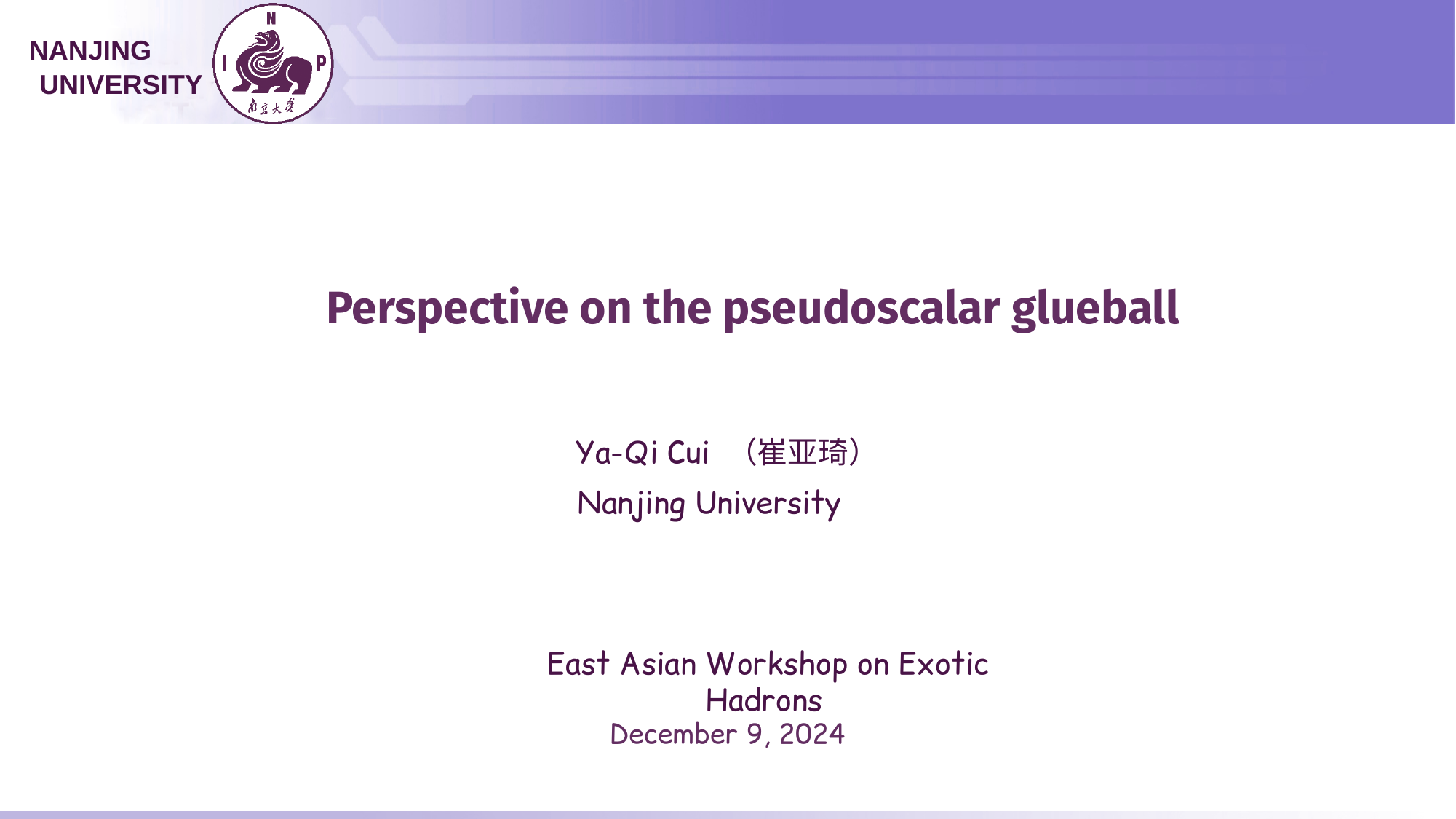

# Perspective on the pseudoscalar glueball
Ya-Qi Cui （崔亚琦）
Nanjing University
East Asian Workshop on Exotic Hadrons
December 9, 2024